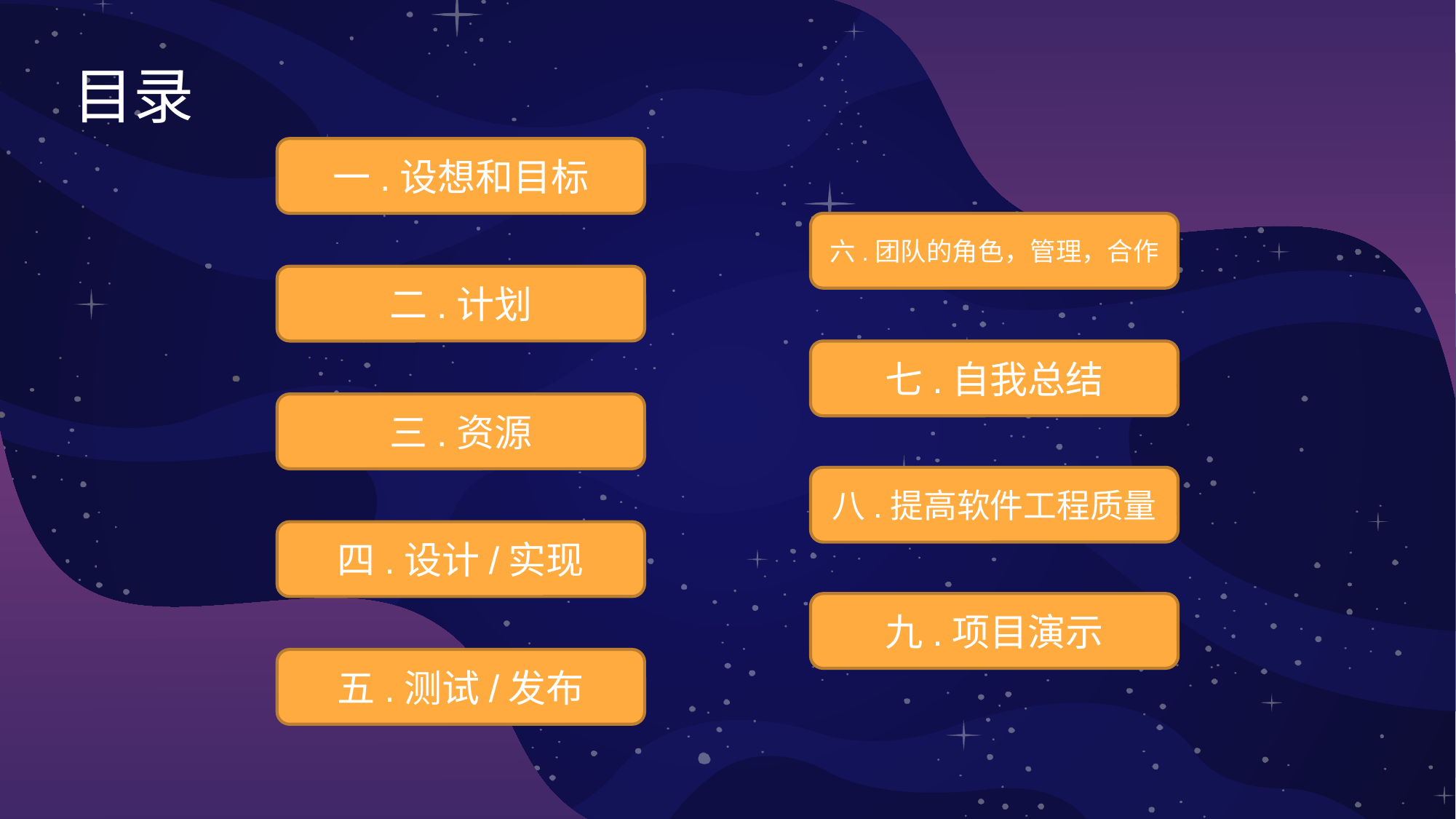

目录
一.设想和目标
六.团队的角色，管理，合作
二.计划
七.自我总结
三.资源
八.提高软件工程质量
四.设计/实现
九.项目演示
五.测试/发布